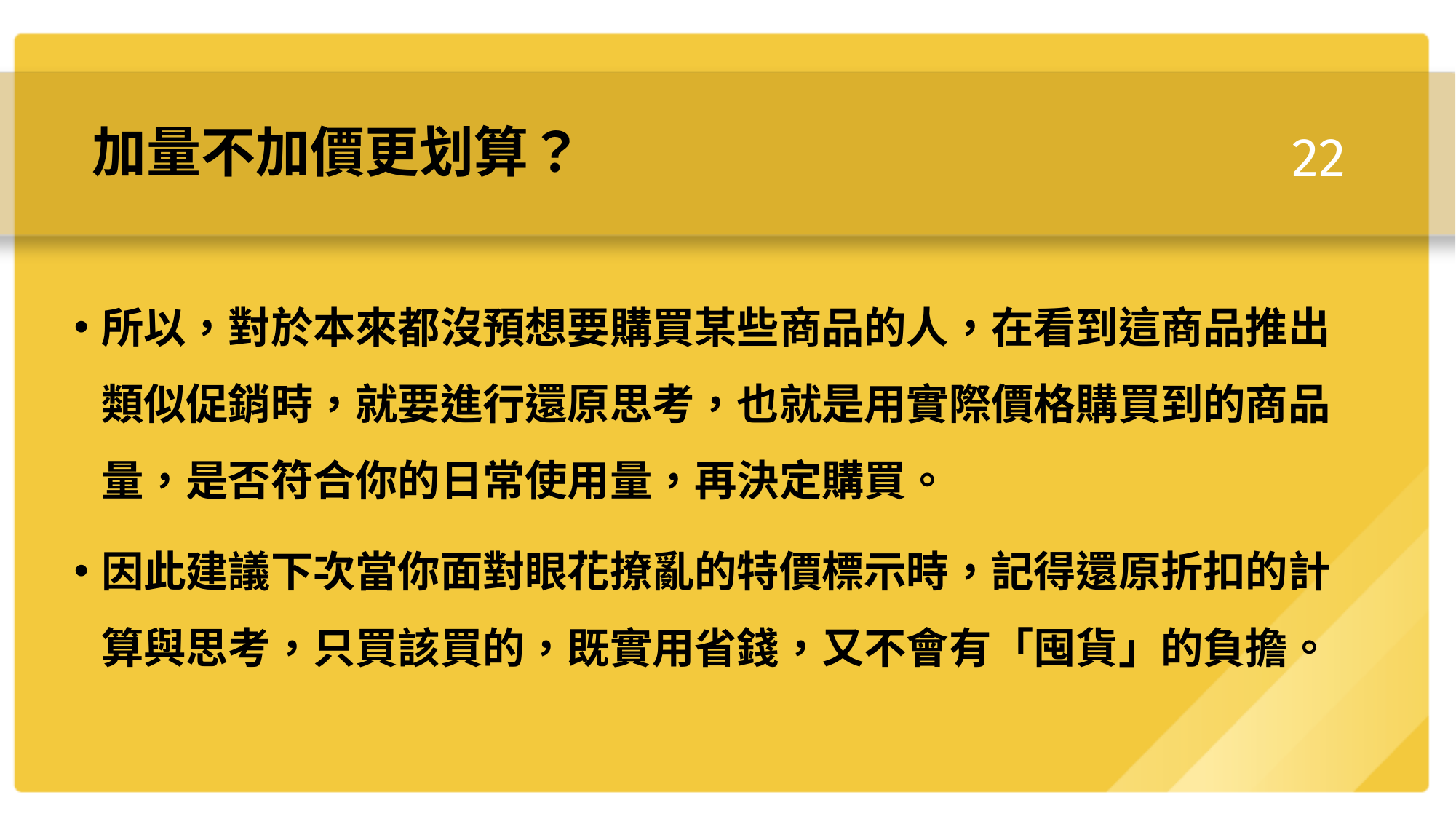

22
# 加量不加價更划算？
所以，對於本來都沒預想要購買某些商品的人，在看到這商品推出類似促銷時，就要進行還原思考，也就是用實際價格購買到的商品量，是否符合你的日常使用量，再決定購買。
因此建議下次當你面對眼花撩亂的特價標示時，記得還原折扣的計算與思考，只買該買的，既實用省錢，又不會有「囤貨」的負擔。